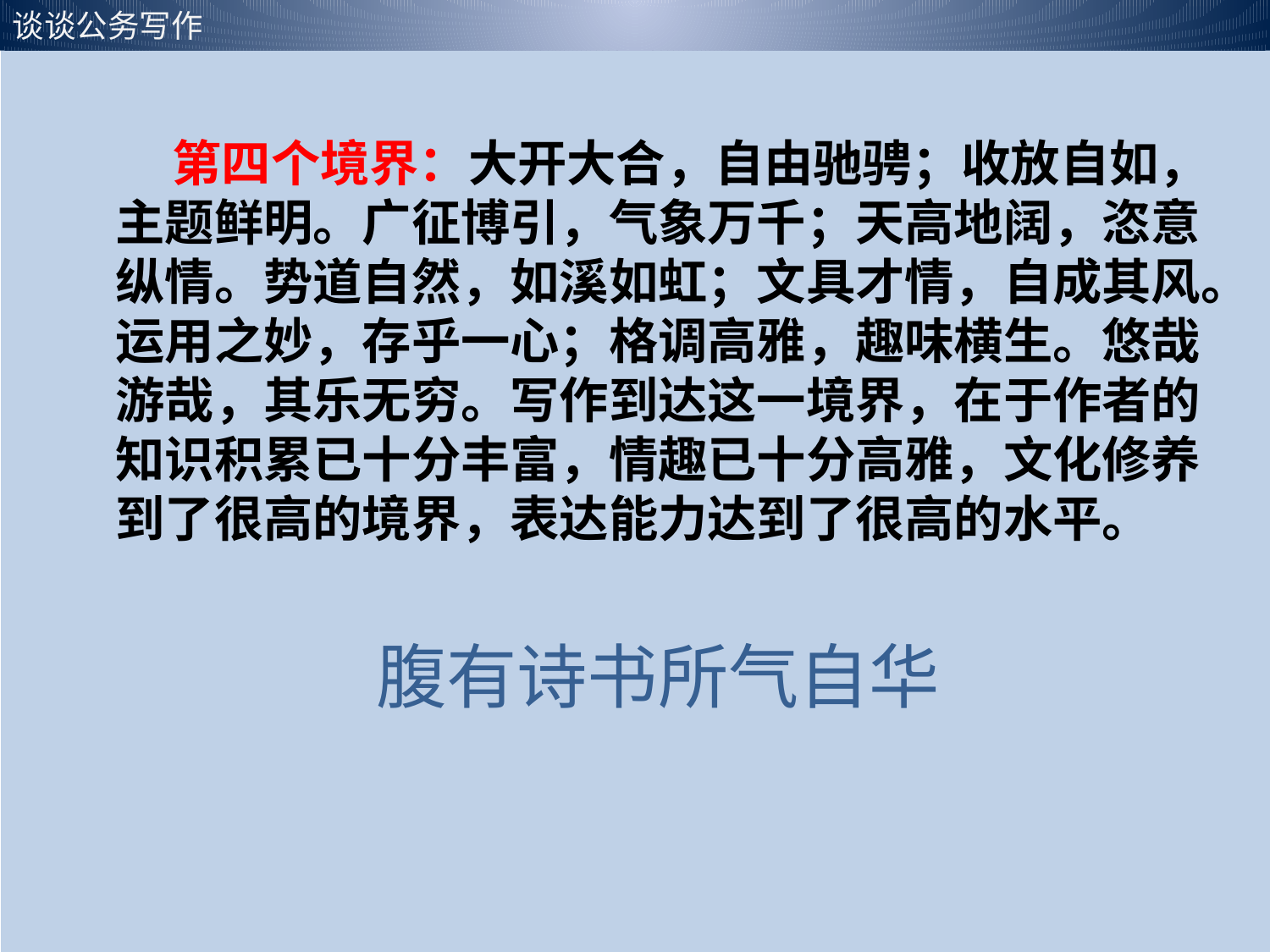

第四个境界：大开大合，自由驰骋；收放自如，主题鲜明。广征博引，气象万千；天高地阔，恣意纵情。势道自然，如溪如虹；文具才情，自成其风。运用之妙，存乎一心；格调高雅，趣味横生。悠哉游哉，其乐无穷。写作到达这一境界，在于作者的知识积累已十分丰富，情趣已十分高雅，文化修养到了很高的境界，表达能力达到了很高的水平。
腹有诗书所气自华